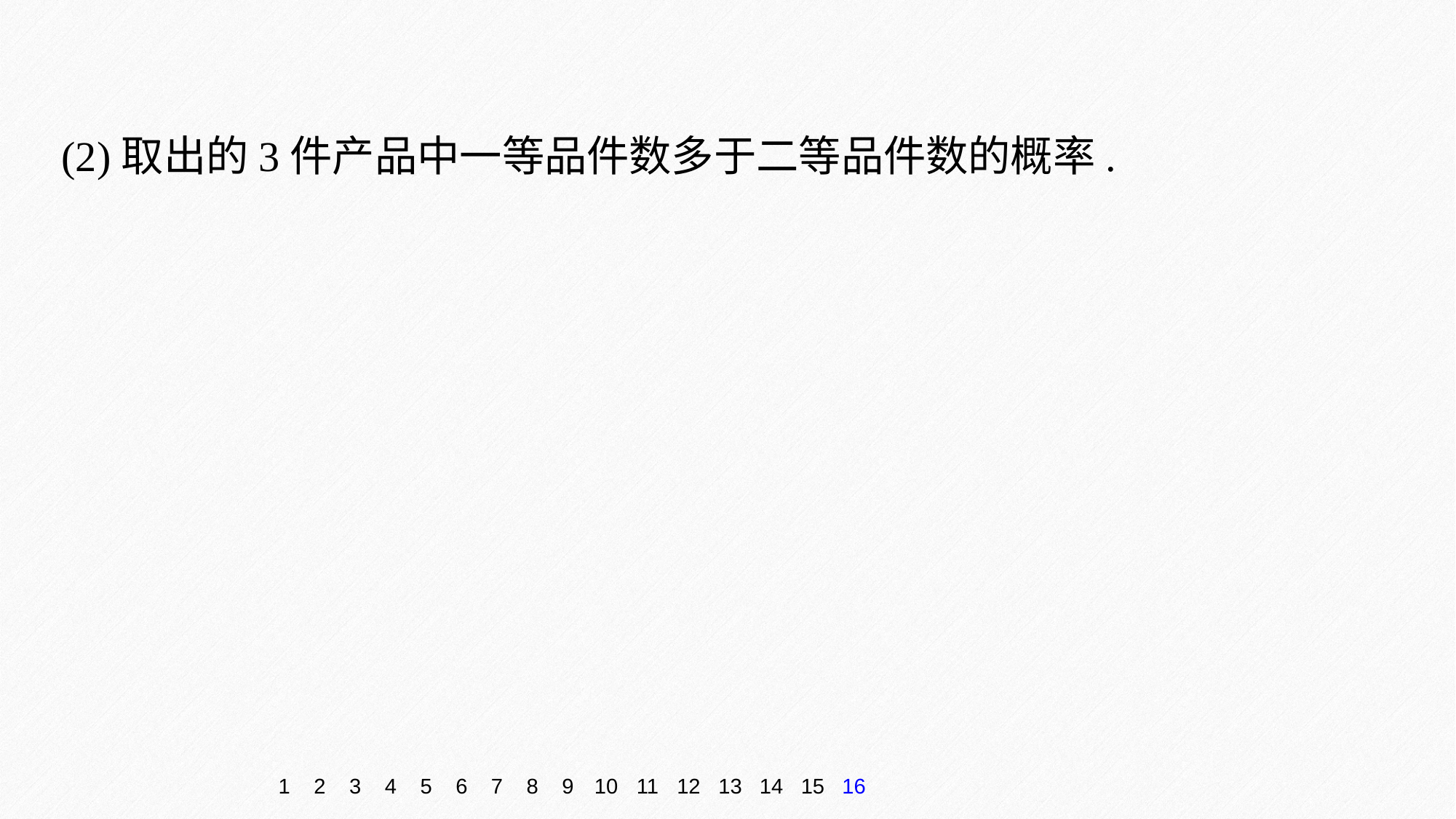

(2)取出的3件产品中一等品件数多于二等品件数的概率.
1
2
3
4
5
6
7
8
9
10
11
12
13
14
15
16